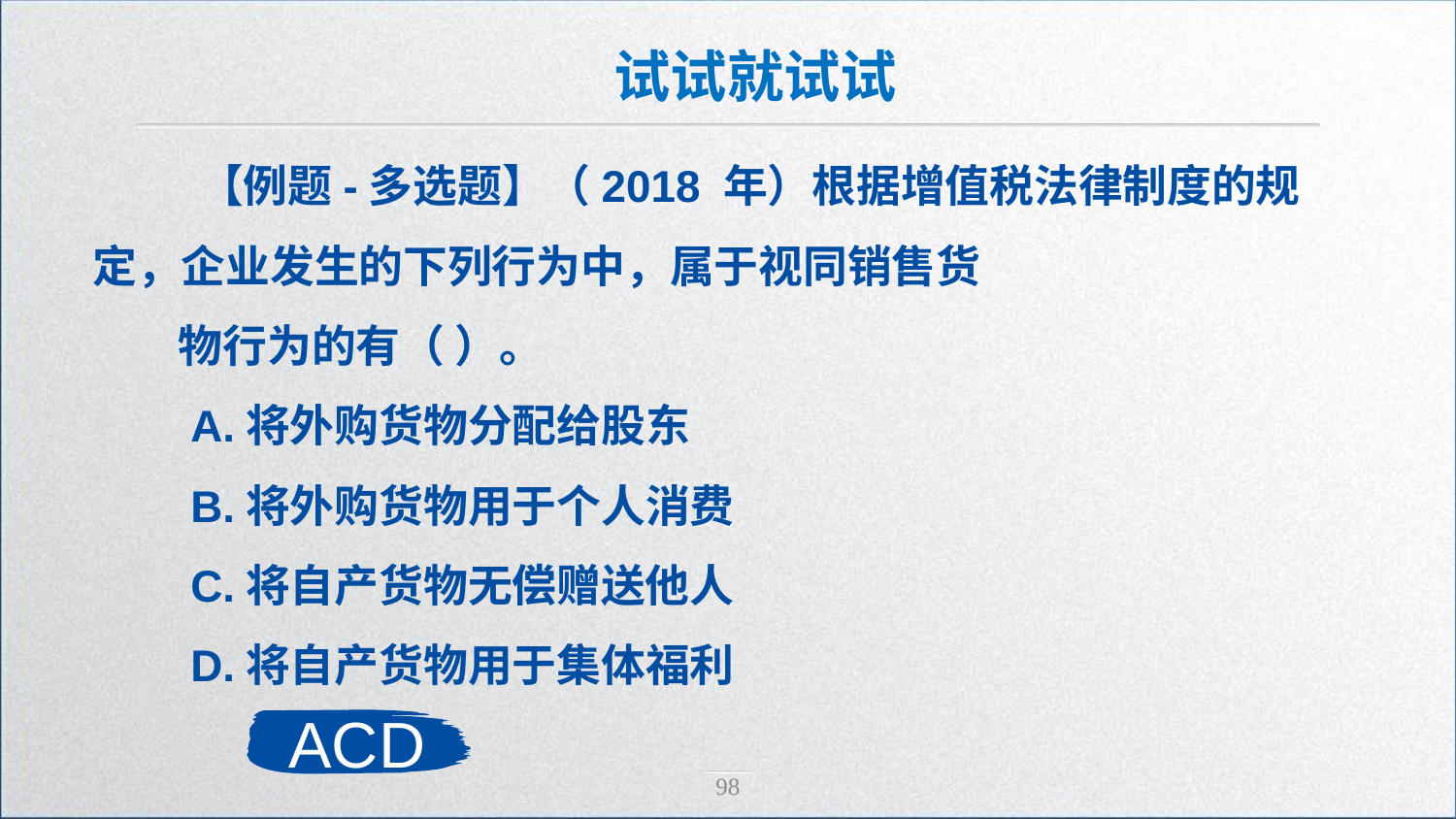

试试就试试
 【例题-多选题】（2018 年）根据增值税法律制度的规定，企业发生的下列行为中，属于视同销售货
物行为的有（ ）。
 A.将外购货物分配给股东
 B.将外购货物用于个人消费
 C.将自产货物无偿赠送他人
 D.将自产货物用于集体福利
ACD

98